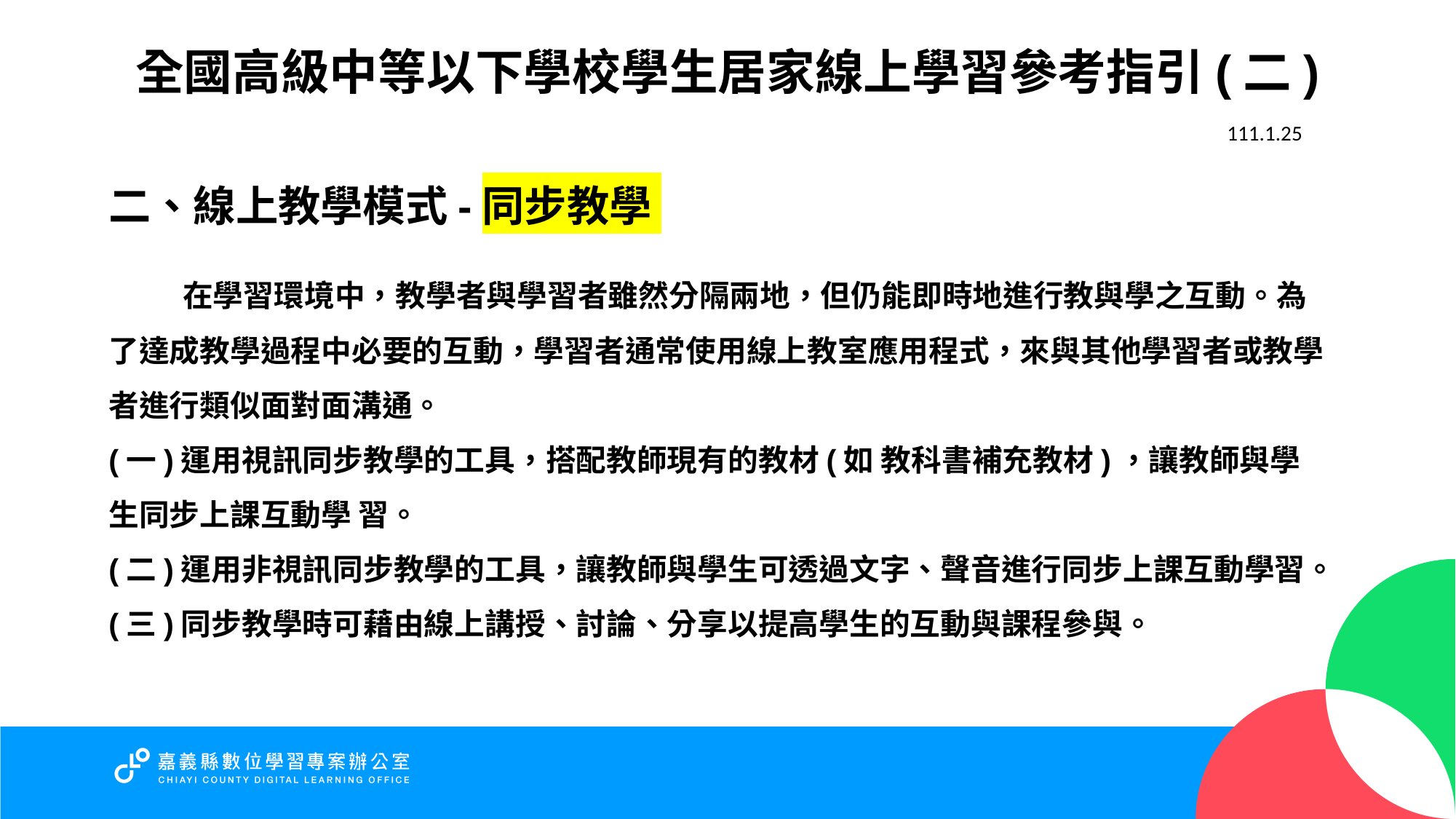

# 全國高級中等以下學校學生居家線上學習參考指引(二)
111.1.25
二、線上教學模式-同步教學

        在學習環境中，教學者與學習者雖然分隔兩地，但仍能即時地進行教與學之互動。為了達成教學過程中必要的互動，學習者通常使用線上教室應用程式，來與其他學習者或教學者進行類似面對面溝通。
(一)運用視訊同步教學的工具，搭配教師現有的教材(如 教科書補充教材)，讓教師與學生同步上課互動學 習。
(二)運用非視訊同步教學的工具，讓教師與學生可透過文字、聲音進行同步上課互動學習。
(三)同步教學時可藉由線上講授、討論、分享以提高學生的互動與課程參與。